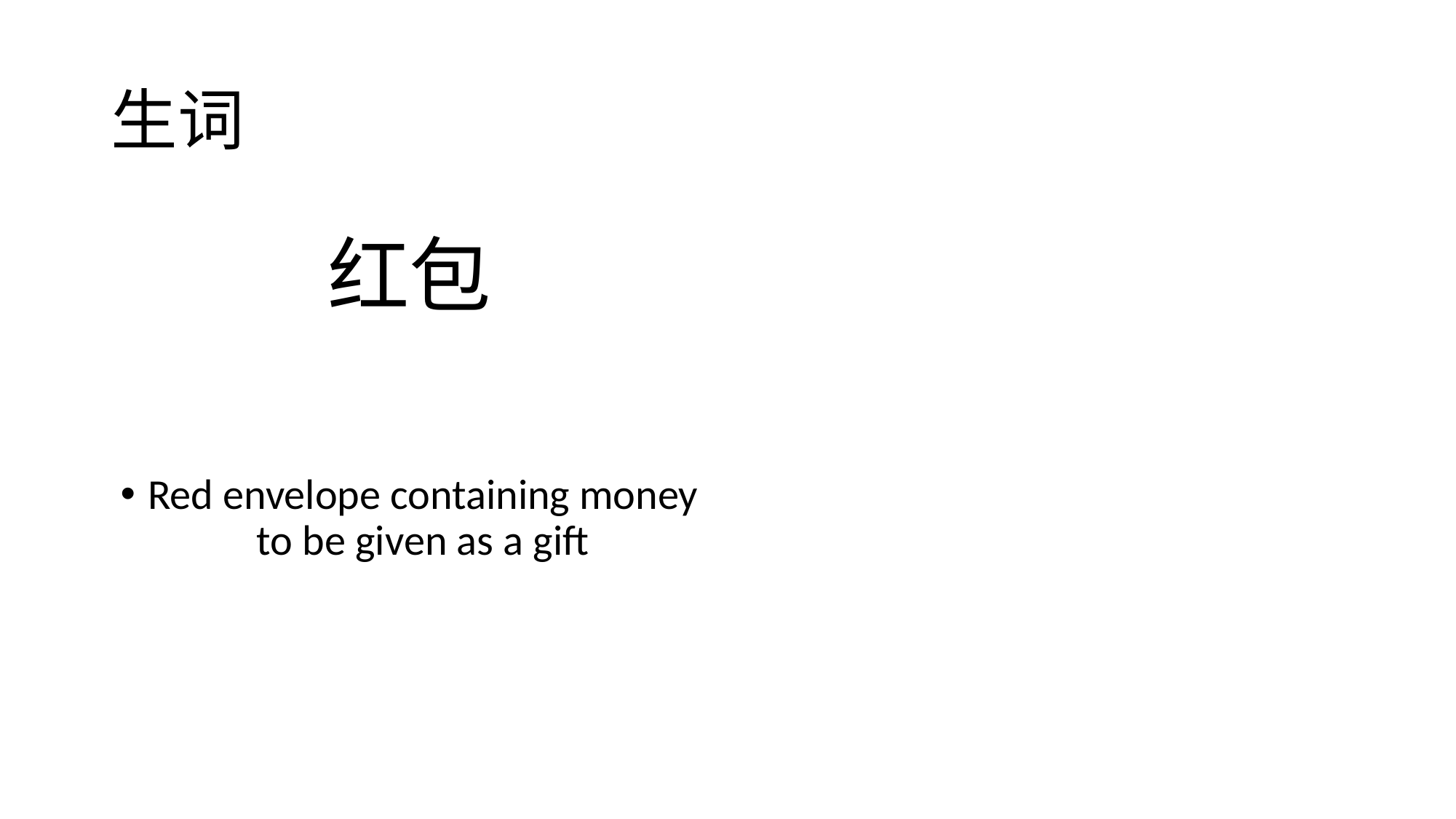

# 生词

Red envelope containing money to be given as a gift
红包